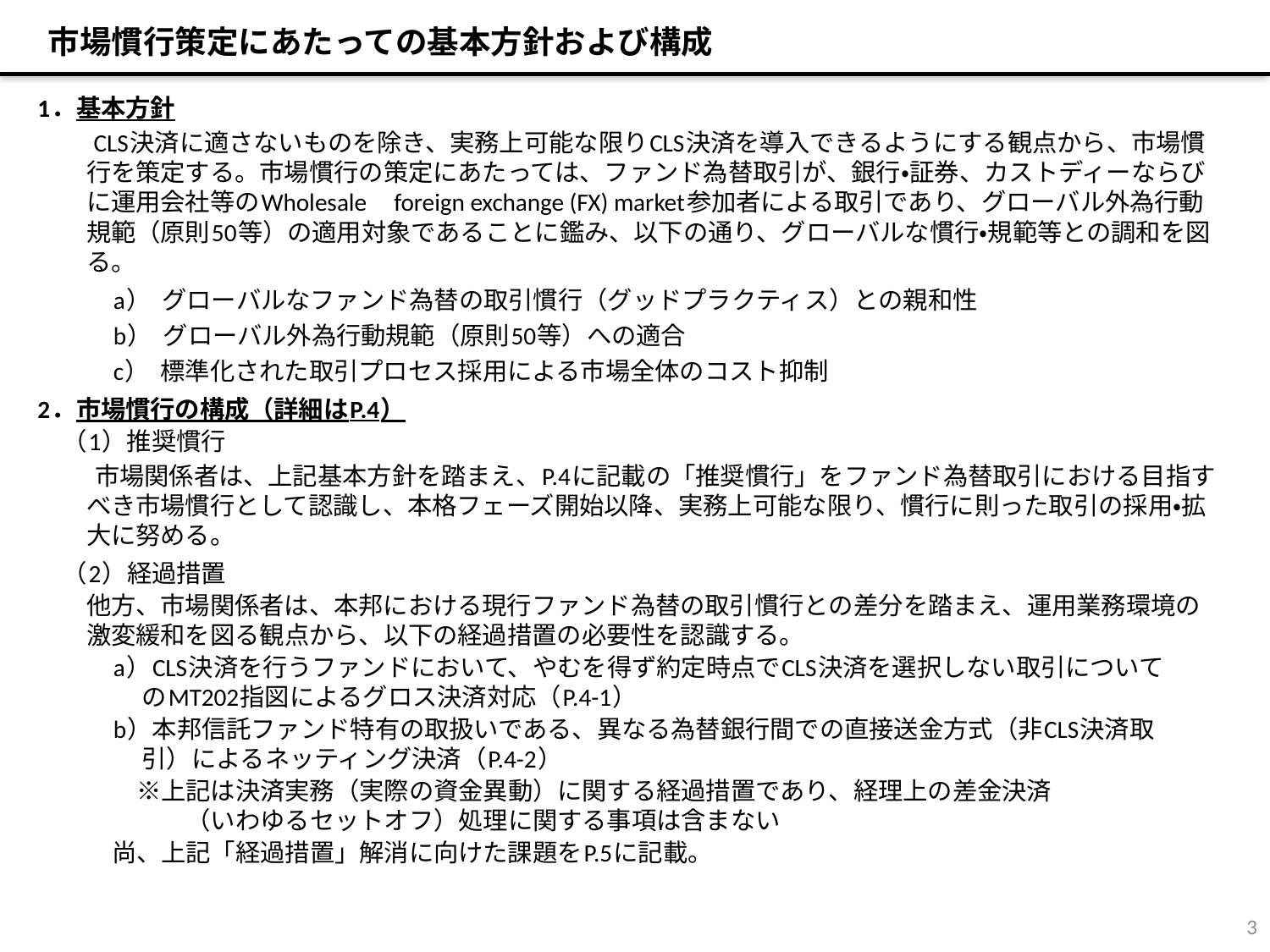

# 市場慣行策定にあたっての基本方針および構成
1．基本方針
 　CLS決済に適さないものを除き、実務上可能な限りCLS決済を導入できるようにする観点から、市場慣行を策定する。市場慣行の策定にあたっては、ファンド為替取引が、銀行・証券、カストディーならびに運用会社等のWholesale　foreign exchange (FX) market参加者による取引であり、グローバル外為行動規範（原則50等）の適用対象であることに鑑み、以下の通り、グローバルな慣行・規範等との調和を図る。
　　　a）  グローバルなファンド為替の取引慣行（グッドプラクティス）との親和性
　　　b）  グローバル外為行動規範（原則50等）への適合
　　　c）  標準化された取引プロセス採用による市場全体のコスト抑制
2．市場慣行の構成（詳細はP.4）
　（1）推奨慣行
　市場関係者は、上記基本方針を踏まえ、P.4に記載の「推奨慣行」をファンド為替取引における目指すべき市場慣行として認識し、本格フェーズ開始以降、実務上可能な限り、慣行に則った取引の採用・拡大に努める。
　（2）経過措置
他方、市場関係者は、本邦における現行ファンド為替の取引慣行との差分を踏まえ、運用業務環境の激変緩和を図る観点から、以下の経過措置の必要性を認識する。
　　　a）CLS決済を行うファンドにおいて、やむを得ず約定時点でCLS決済を選択しない取引について
　　　　 のMT202指図によるグロス決済対応（P.4-1）
　　　b）本邦信託ファンド特有の取扱いである、異なる為替銀行間での直接送金方式（非CLS決済取
　　　　 引）によるネッティング決済（P.4-2）
　　　　※上記は決済実務（実際の資金異動）に関する経過措置であり、経理上の差金決済
　　　　　　（いわゆるセットオフ）処理に関する事項は含まない
　　　尚、上記「経過措置」解消に向けた課題をP.5に記載。

3